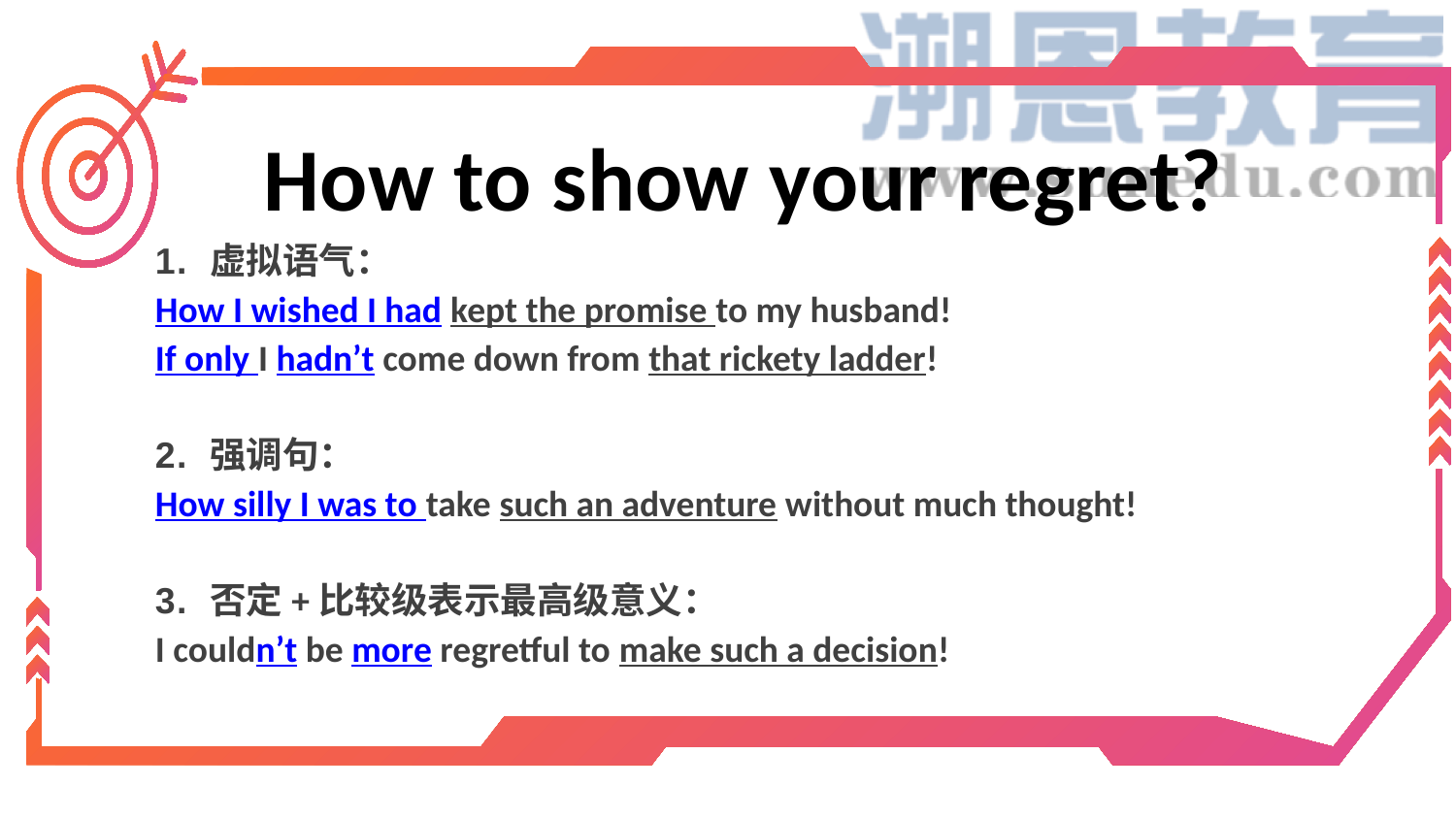

# How to show your regret?
虚拟语气：
How I wished I had kept the promise to my husband!
If only I hadn’t come down from that rickety ladder!

强调句：
How silly I was to take such an adventure without much thought!

否定+比较级表示最高级意义：
I couldn’t be more regretful to make such a decision!